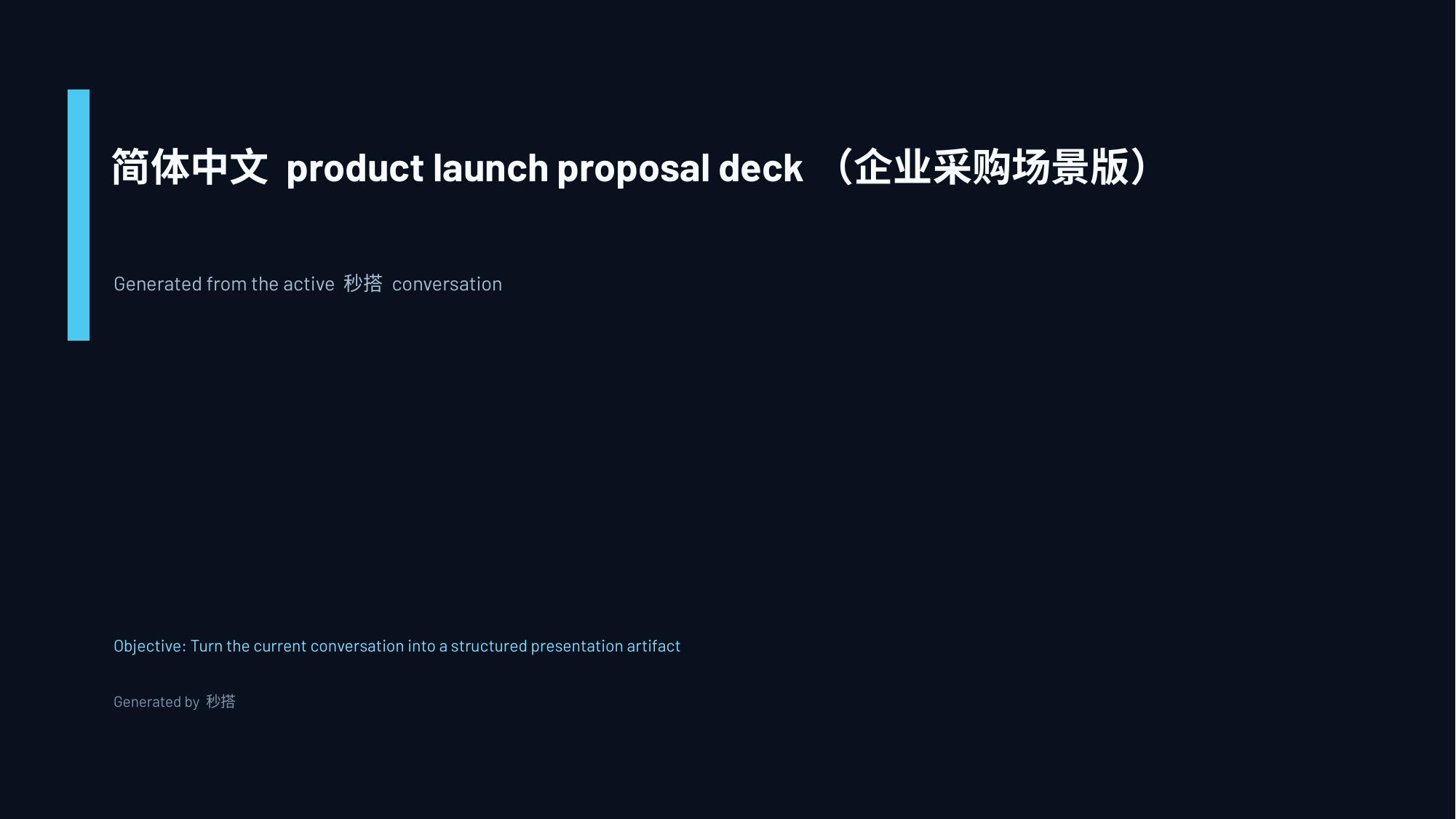

简体中文 product launch proposal deck（企业采购场景版）
Generated from the active 秒搭 conversation
Objective: Turn the current conversation into a structured presentation artifact
Generated by 秒搭